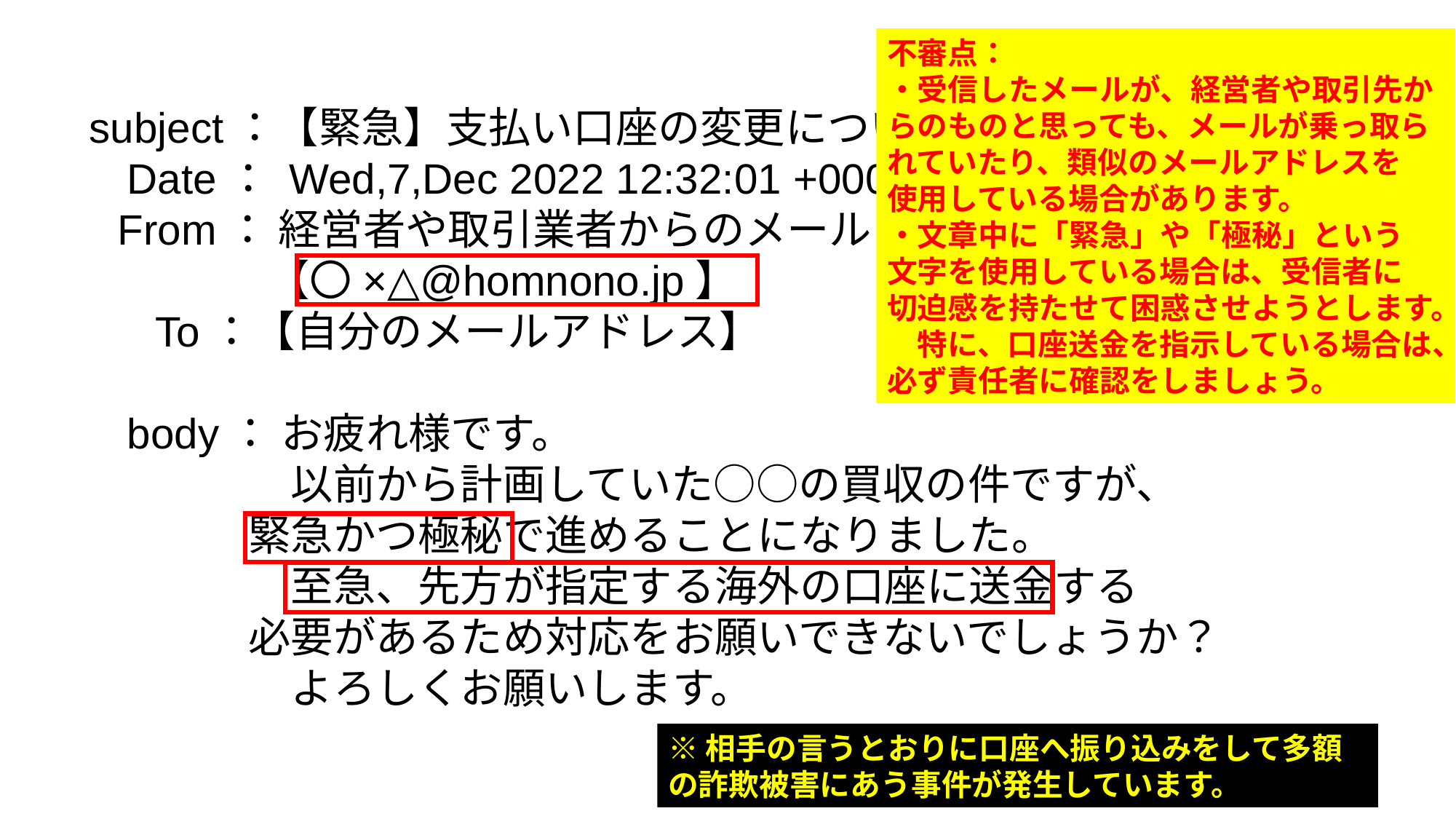

不審点：
・受信したメールが、経営者や取引先からのものと思っても、メールが乗っ取られていたり、類似のメールアドレスを
使用している場合があります。
・文章中に「緊急」や「極秘」という
文字を使用している場合は、受信者に
切迫感を持たせて困惑させようとします。
　特に、口座送金を指示している場合は、必ず責任者に確認をしましょう。
　subject：【緊急】支払い口座の変更について
　    Date： Wed,7,Dec 2022 12:32:01 +0000
　   From： 経営者や取引業者からのメールアドレス
　　　　　  【〇×△@homnono.jp】
　       To：【自分のメールアドレス】

　    body： お疲れ様です。
　　　　　　以前から計画していた○○の買収の件ですが、
　　　　　緊急かつ極秘で進めることになりました。
　　　　　　至急、先方が指定する海外の口座に送金する
　　　　　必要があるため対応をお願いできないでしょうか？
　　　　　　よろしくお願いします。

※相手の言うとおりに口座へ振り込みをして多額の詐欺被害にあう事件が発生しています。